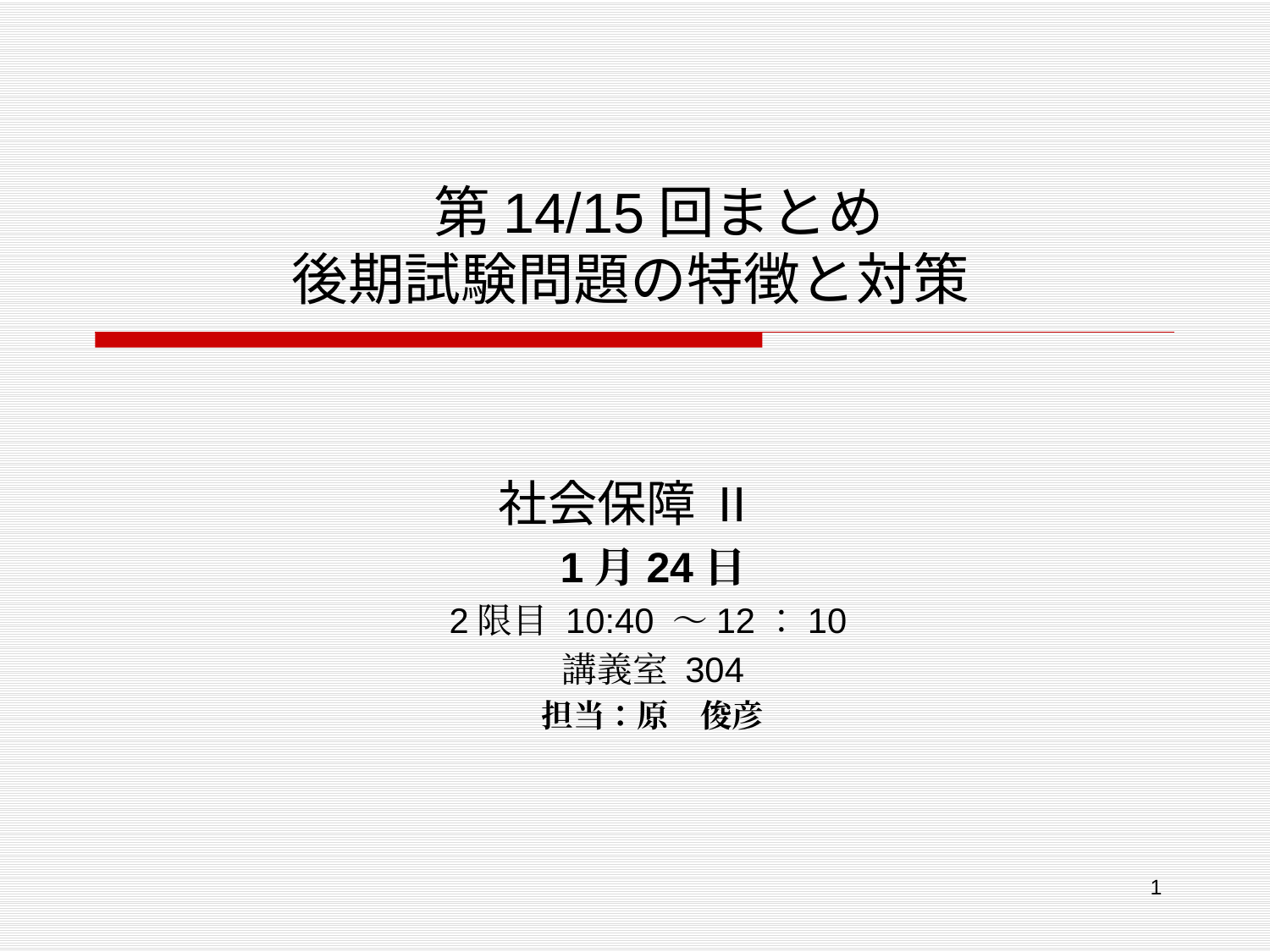

# 第14/15回まとめ 後期試験問題の特徴と対策
社会保障 II
1月24日
　2限目 10:40 ～12：10
講義室 304
担当：原　俊彦

1